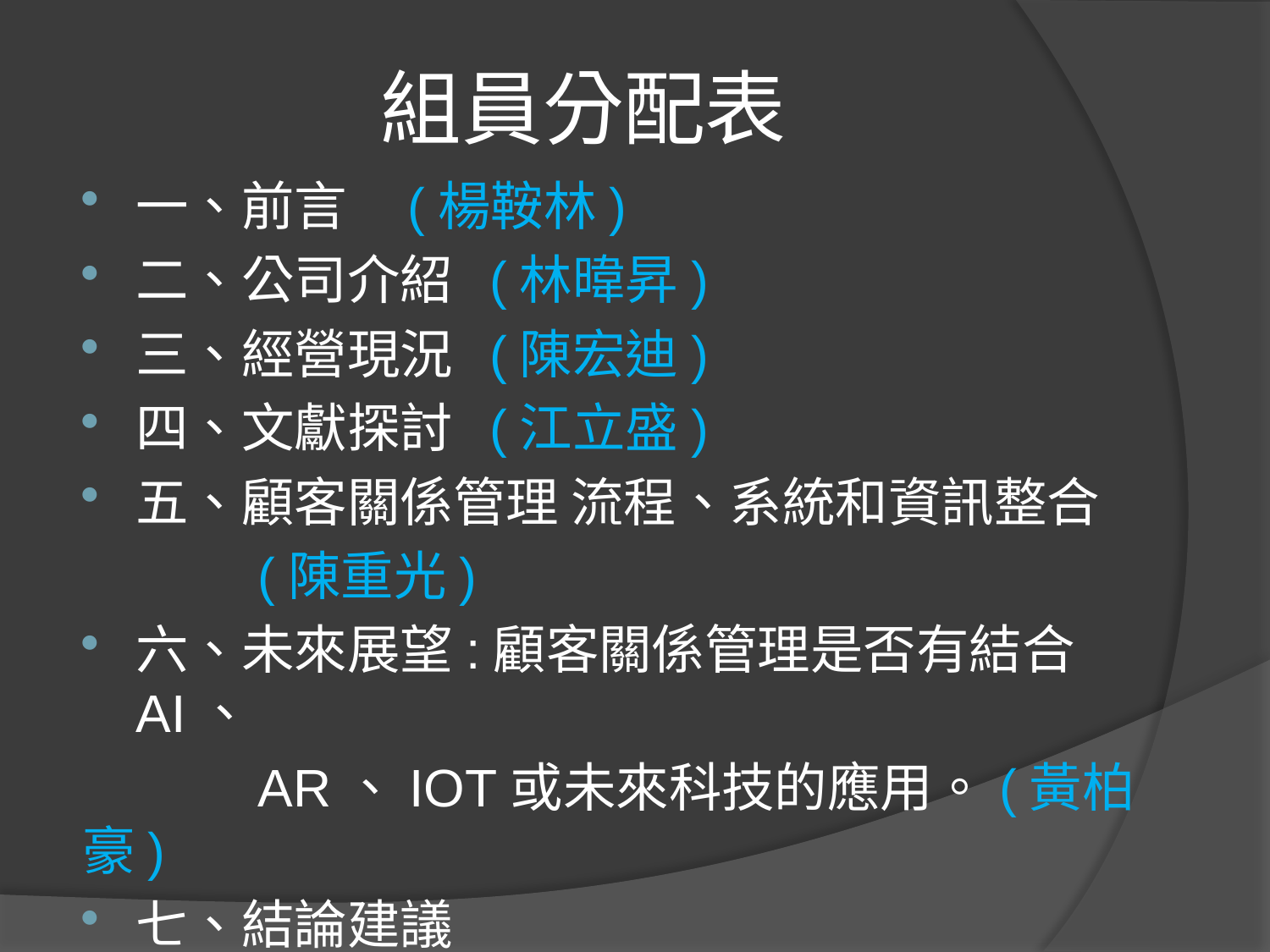

# 組員分配表
一、前言    (楊鞍林)
二、公司介紹  (林暐昇)
三、經營現況  (陳宏迪)
四、文獻探討  (江立盛)
五、顧客關係管理 流程、系統和資訊整合
            (陳重光)
六、未來展望:顧客關係管理是否有結合AI、
            AR、IOT或未來科技的應用。(黃柏豪)
七、結論建議
八、資料來源             排版和整理  (林暐昇)